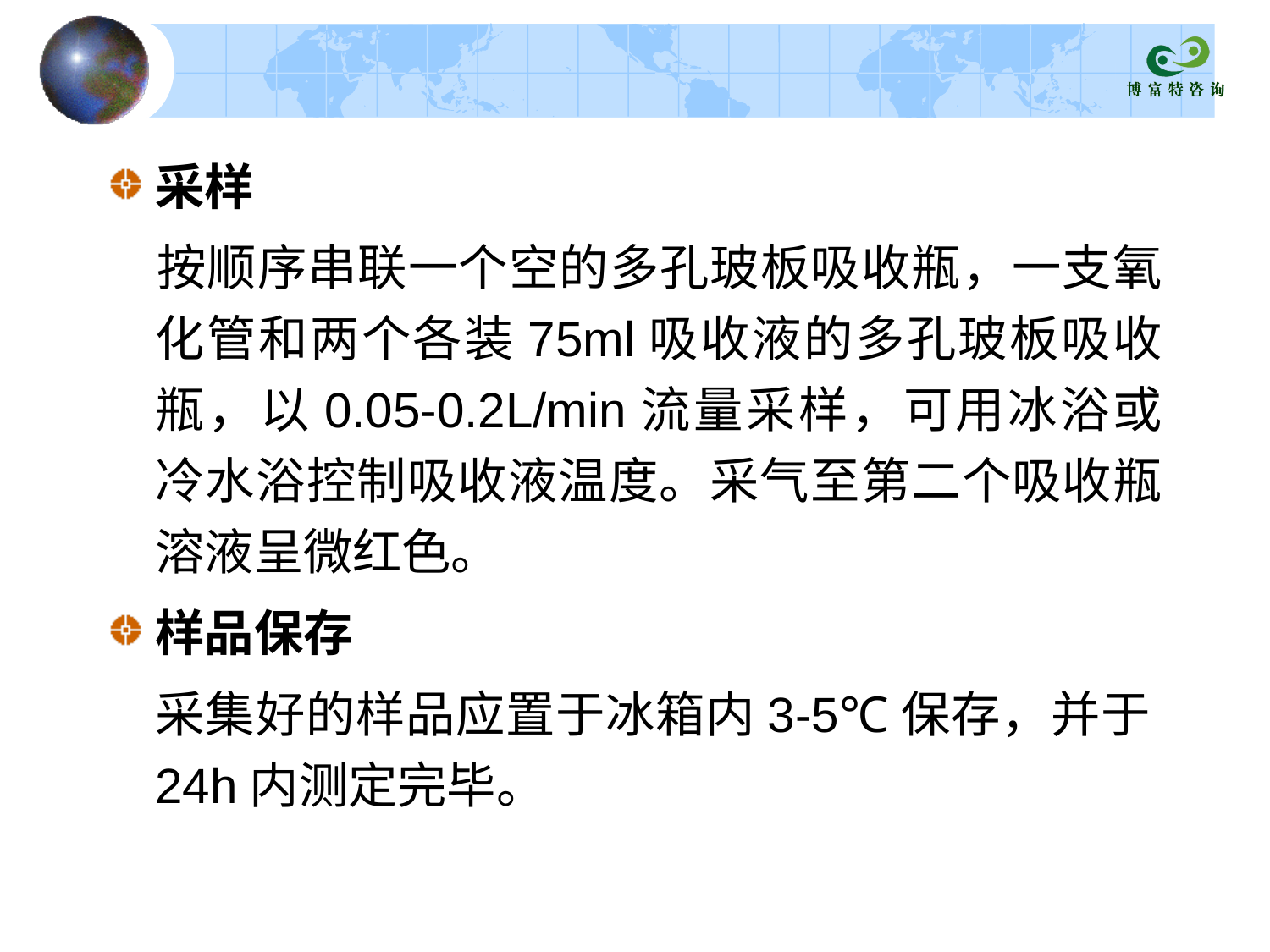

采样
   按顺序串联一个空的多孔玻板吸收瓶，一支氧化管和两个各装75ml吸收液的多孔玻板吸收瓶，以0.05-0.2L/min流量采样，可用冰浴或冷水浴控制吸收液温度。采气至第二个吸收瓶溶液呈微红色。
样品保存
   采集好的样品应置于冰箱内3-5℃保存，并于24h内测定完毕。